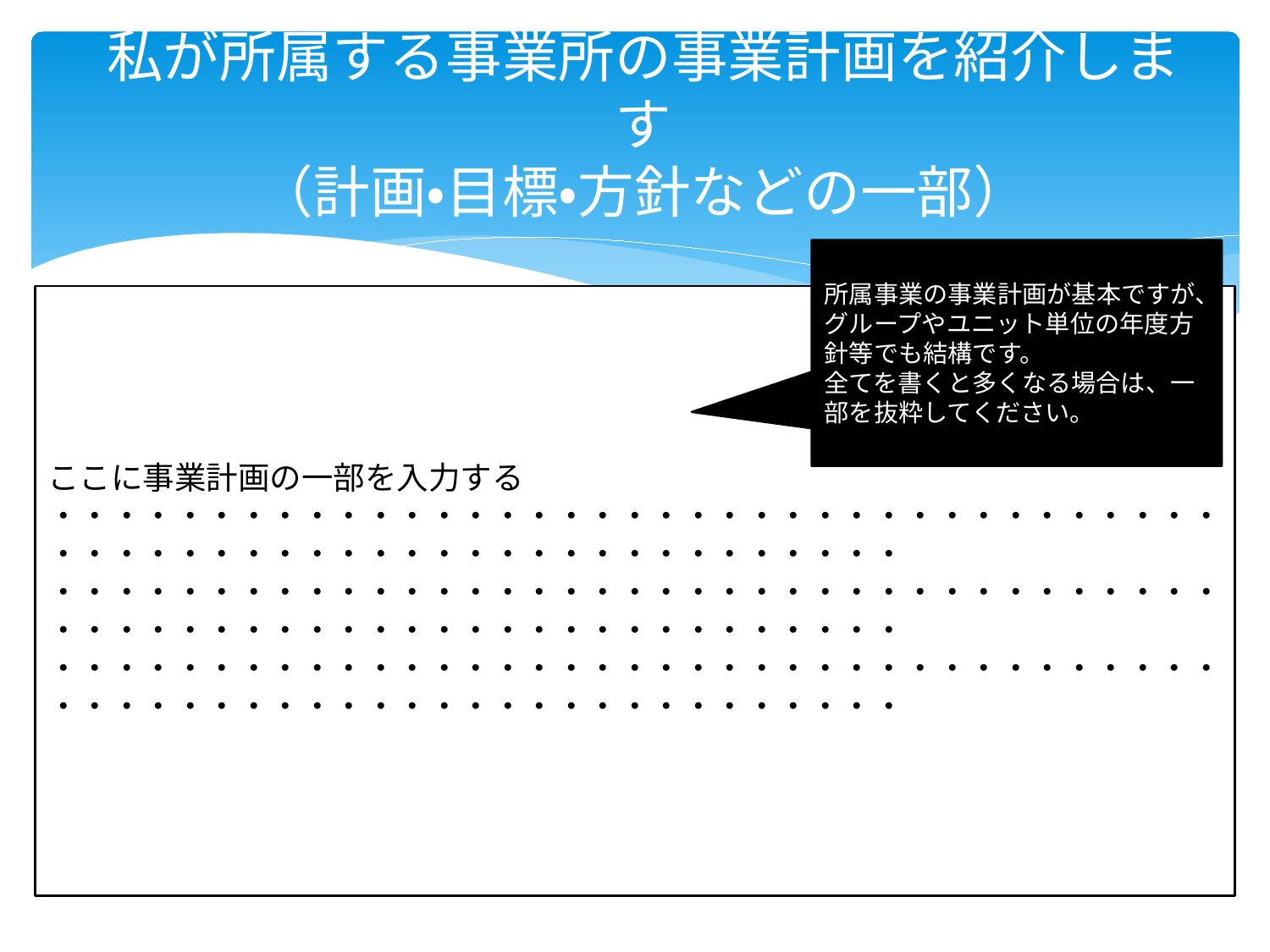

# 私が所属する事業所の事業計画を紹介します （計画・目標・方針などの一部）
所属事業の事業計画が基本ですが、
グループやユニット単位の年度方針等でも結構です。
全てを書くと多くなる場合は、一部を抜粋してください。

ここに事業計画の一部を入力する
・・・・・・・・・・・・・・・・・・・・・・・・・・・・・・・・・・・・・・・・・・・・・・・・・・・・・・・・・・・・・・・・
・・・・・・・・・・・・・・・・・・・・・・・・・・・・・・・・・・・・・・・・・・・・・・・・・・・・・・・・・・・・・・・・
・・・・・・・・・・・・・・・・・・・・・・・・・・・・・・・・・・・・・・・・・・・・・・・・・・・・・・・・・・・・・・・・